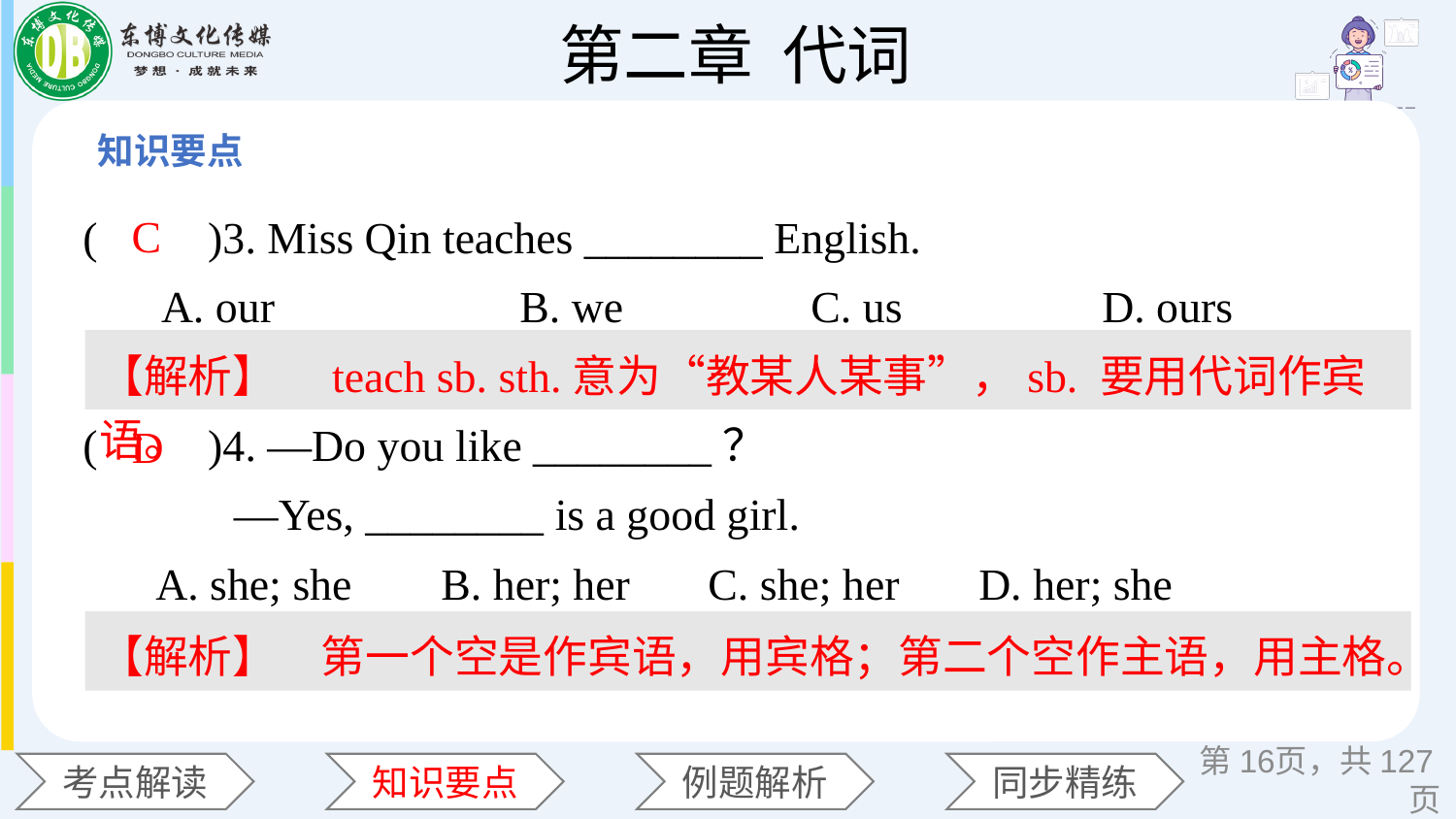

(　　)3. Miss Qin teaches ________ English.
       A. our    		B. we    	C. us    		D. ours

(　　)4. —Do you like ________？
       —Yes, ________ is a good girl.
A. she; she        B. her; her       C. she; her    	  D. her; she

C
【解析】　teach sb. sth.意为“教某人某事”，sb. 要用代词作宾语。
D
【解析】　第一个空是作宾语，用宾格；第二个空作主语，用主格。
第16页，共127页